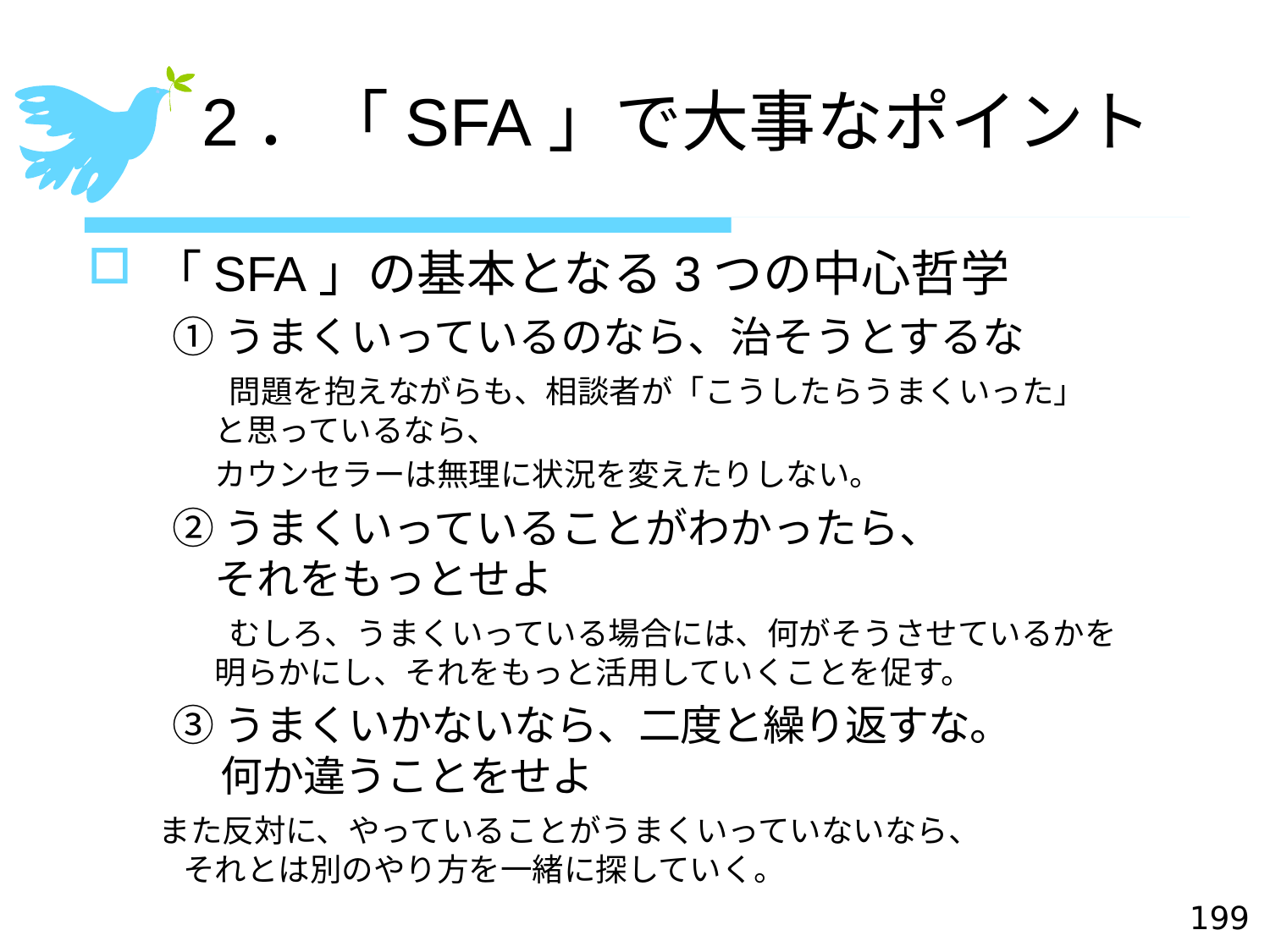

# 2．「SFA」で大事なポイント
「SFA」の基本となる3つの中心哲学
　　① うまくいっているのなら、治そうとするな
　　　　問題を抱えながらも、相談者が「こうしたらうまくいった」
　　　　と思っているなら、
　　　　カウンセラーは無理に状況を変えたりしない。
　　② うまくいっていることがわかったら、
　　　それをもっとせよ
　　　　むしろ、うまくいっている場合には、何がそうさせているかを
　　　　明らかにし、それをもっと活用していくことを促す。
　　③ うまくいかないなら、二度と繰り返すな。
　　　 何か違うことをせよ
        また反対に、やっていることがうまくいっていないなら、
　　　それとは別のやり方を一緒に探していく。

199